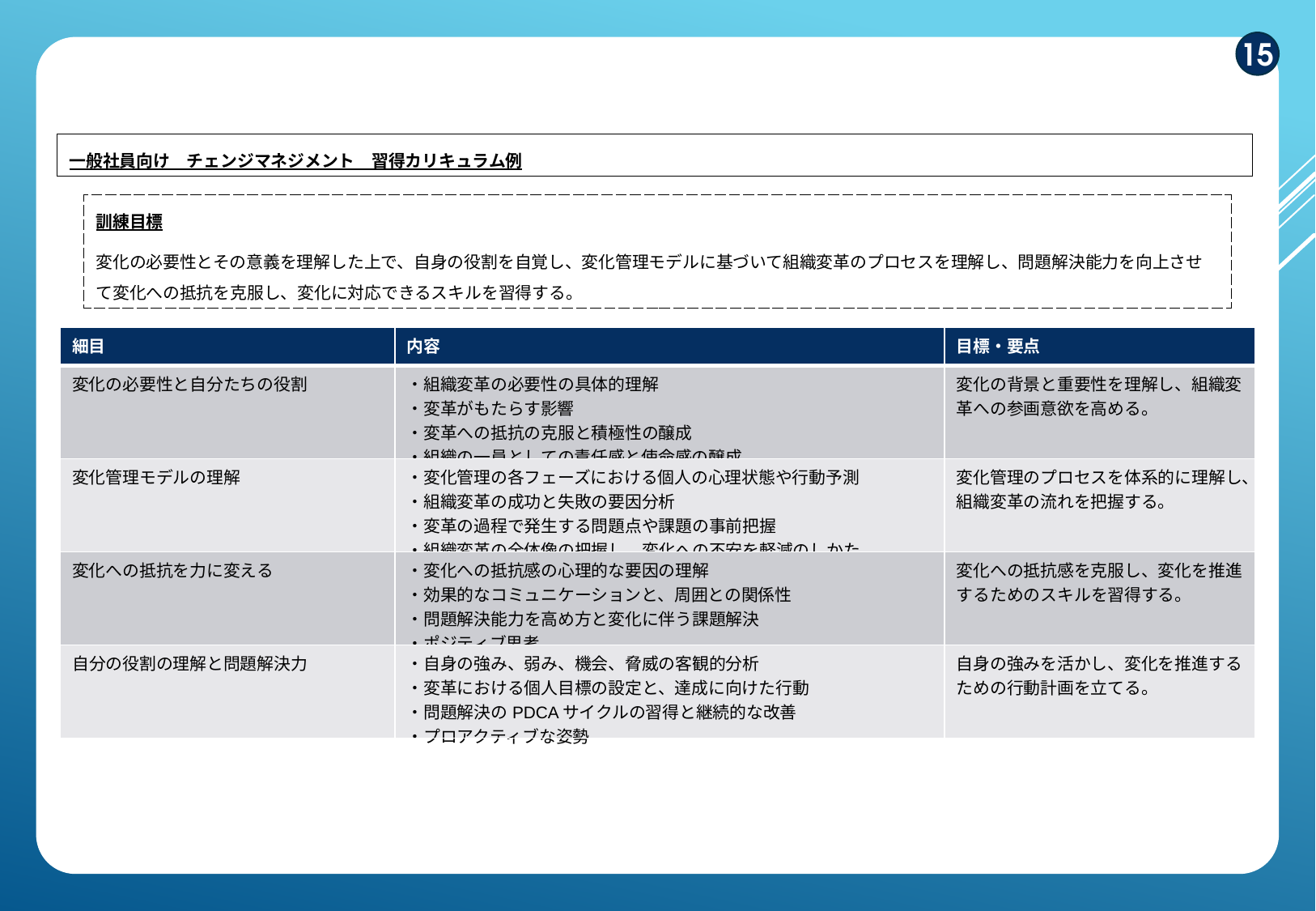

15

プログラミング
技術
PLCプログラミング技術
（Programmable
 Logic Controller）
工場や製造ラインでの機械やプロセスを監視し、制御するために使われるコンピュータ制御技術。
ウェブプログラミング技術
ウェブサイトやウェブアプリケーションを作成、管理、運営するための技術。ユーザーがアクセスするウェブサイトやアプリケーションの機能性、デザイン、パフォーマンスを決定する重要な要素。
ネットワーク技術
ネットワークデバイス
コンピュータネットワーク内でデータの送受信、通信の管理、接続の確立などを行うためのハードウェア機器。
ネットワークアーキテクチャ
コンピュータネットワークの構造や設計を示す概念で、ネットワーク内の各要素（ハードウェア、ソフトウェア、通信プロトコルなど）がどのように相互に接続し、データをやり取りするかを定義すること。ネットワークの階層やルール、通信方法、セキュリティ対策も含まれる。代表的なものとしてOSIやTCP/IPがある。
セキュリティ
情報やシステム、資産を守るために、脅威やリスクから保護するための対策や技術。アクセス制御、暗号化、認証、脅威検出、リスク管理のこと。
付録　～カリキュラム作成例～
一般社員向け　チェンジマネジメント　習得カリキュラム例
訓練目標
変化の必要性とその意義を理解した上で、自身の役割を自覚し、変化管理モデルに基づいて組織変革のプロセスを理解し、問題解決能力を向上させて変化への抵抗を克服し、変化に対応できるスキルを習得する。
| 細目 | 内容 | 目標・要点 |
| --- | --- | --- |
| 変化の必要性と自分たちの役割 | ・組織変革の必要性の具体的理解 ・変革がもたらす影響 ・変革への抵抗の克服と積極性の醸成 ・組織の一員としての責任感と使命感の醸成 | 変化の背景と重要性を理解し、組織変革への参画意欲を高める。 |
| 変化管理モデルの理解 | ・変化管理の各フェーズにおける個人の心理状態や行動予測 ・組織変革の成功と失敗の要因分析 ・変革の過程で発生する問題点や課題の事前把握 ・組織変革の全体像の把握し、変化への不安を軽減のしかた | 変化管理のプロセスを体系的に理解し、組織変革の流れを把握する。 |
| 変化への抵抗を力に変える | ・変化への抵抗感の心理的な要因の理解 ・効果的なコミュニケーションと、周囲との関係性 ・問題解決能力を高め方と変化に伴う課題解決 ・ポジティブ思考 | 変化への抵抗感を克服し、変化を推進するためのスキルを習得する。 |
| 自分の役割の理解と問題解決力 | ・自身の強み、弱み、機会、脅威の客観的分析 ・変革における個人目標の設定と、達成に向けた行動 ・問題解決のPDCAサイクルの習得と継続的な改善 ・プロアクティブな姿勢 | 自身の強みを活かし、変化を推進するための行動計画を立てる。 |